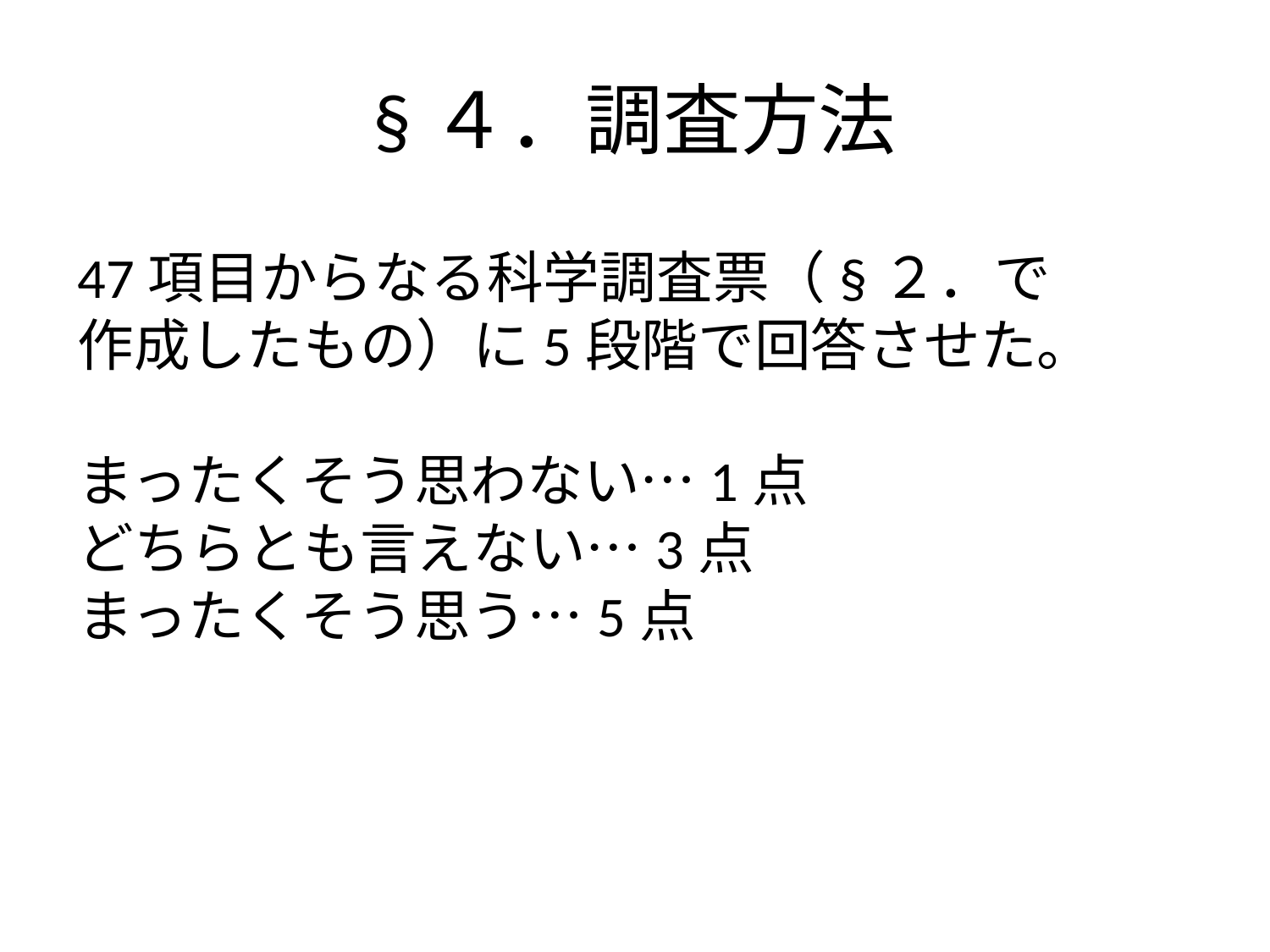

# §４．調査方法
47項目からなる科学調査票（§２．で作成したもの）に5段階で回答させた。

まったくそう思わない…1点
どちらとも言えない…3点
まったくそう思う…5点